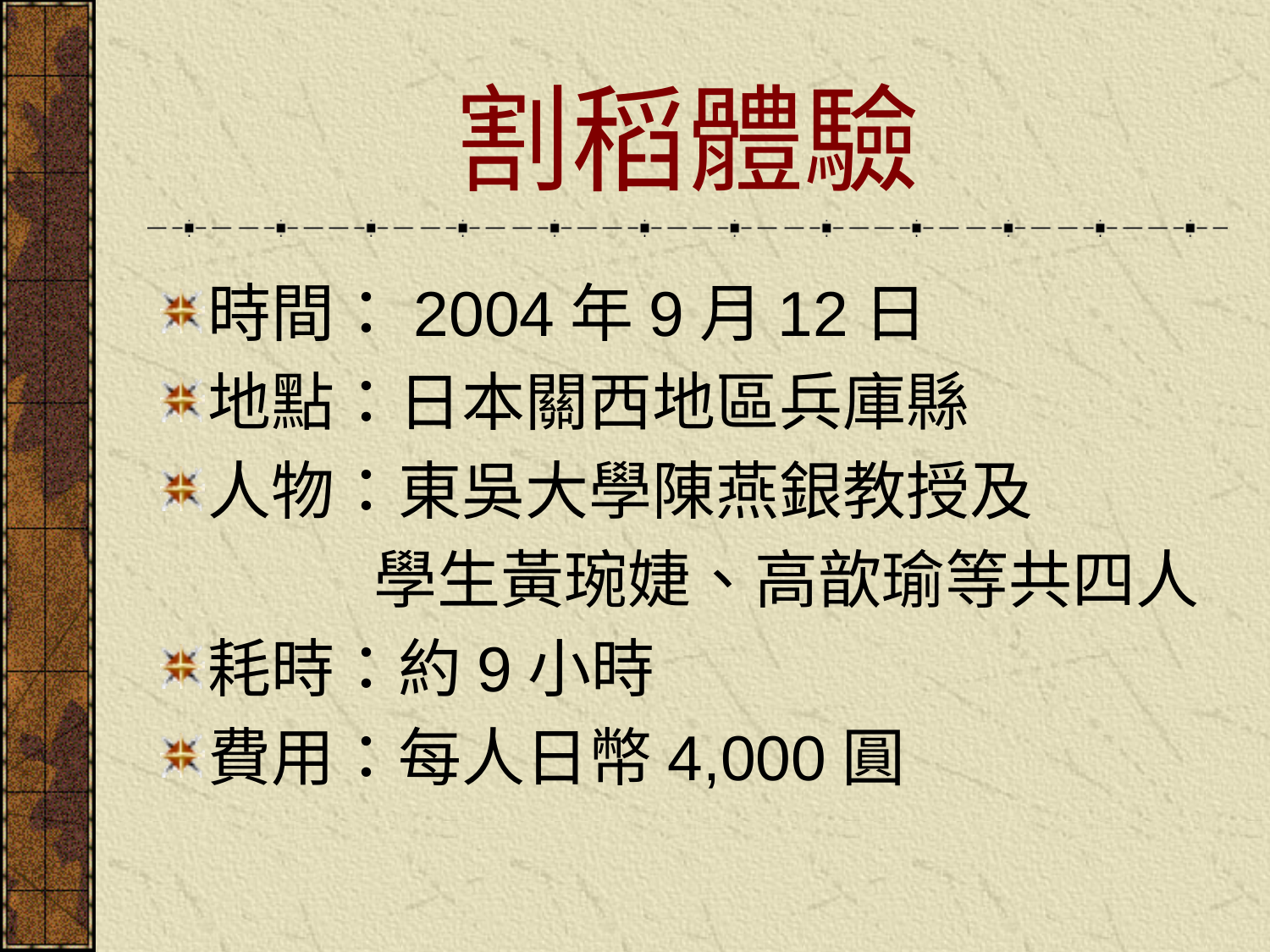

# 割稻體驗
時間：2004年9月12日
地點：日本關西地區兵庫縣
人物：東吳大學陳燕銀教授及
              學生黃琬婕、高歆瑜等共四人
耗時：約9小時
費用：每人日幣4,000圓